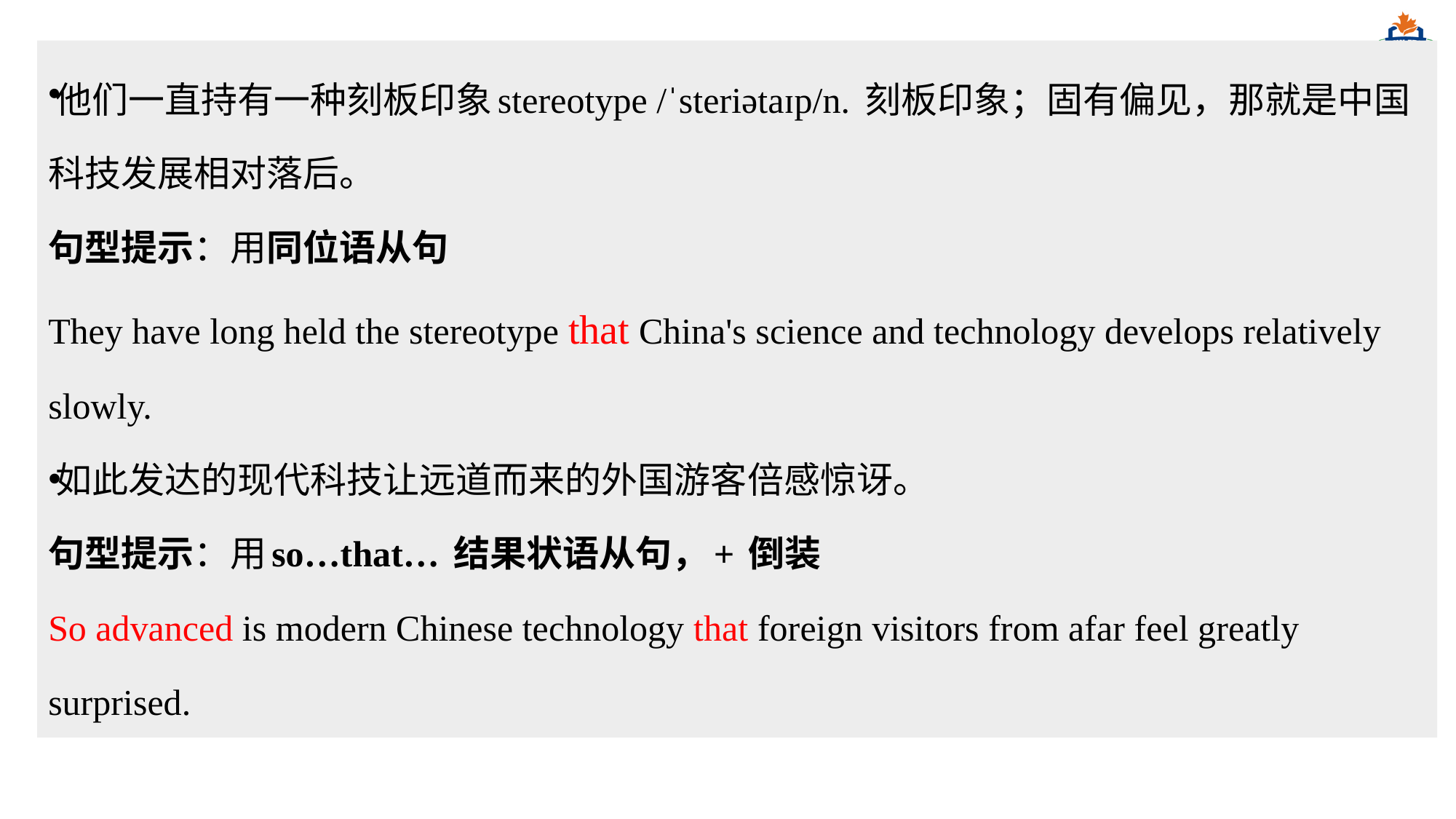

他们一直持有一种刻板印象stereotype /ˈsteriətaɪp/n. 刻板印象；固有偏见，那就是中国科技发展相对落后。
句型提示：用同位语从句
They have long held the stereotype that China's science and technology develops relatively slowly.
如此发达的现代科技让远道而来的外国游客倍感惊讶。
句型提示：用so…that… 结果状语从句，+ 倒装
So advanced is modern Chinese technology that foreign visitors from afar feel greatly surprised.